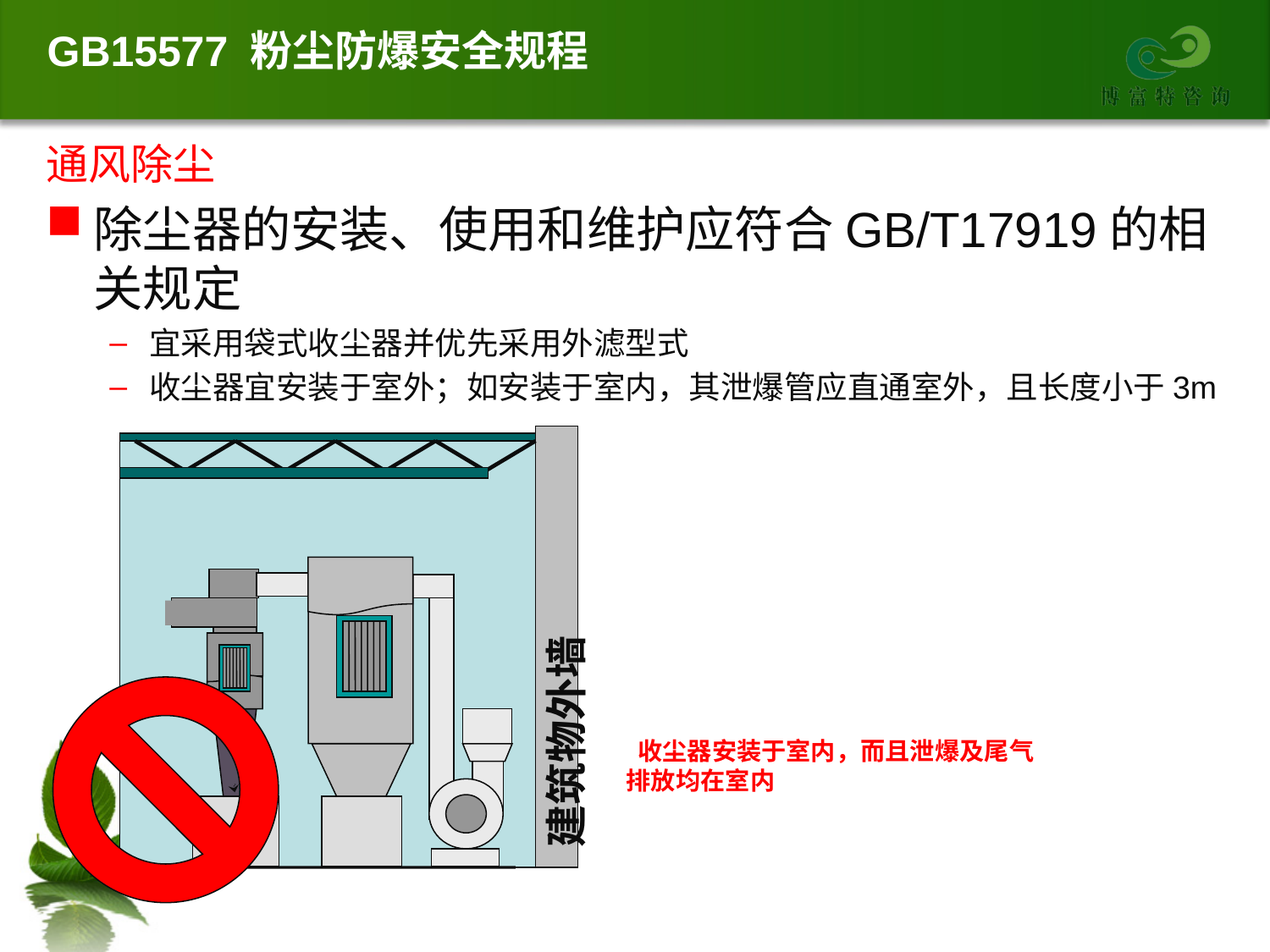

# GB15577 粉尘防爆安全规程
通风除尘
除尘器的安装、使用和维护应符合GB/T17919的相关规定
宜采用袋式收尘器并优先采用外滤型式
收尘器宜安装于室外；如安装于室内，其泄爆管应直通室外，且长度小于3m

建筑物外墙

 收尘器安装于室内，而且泄爆及尾气排放均在室内